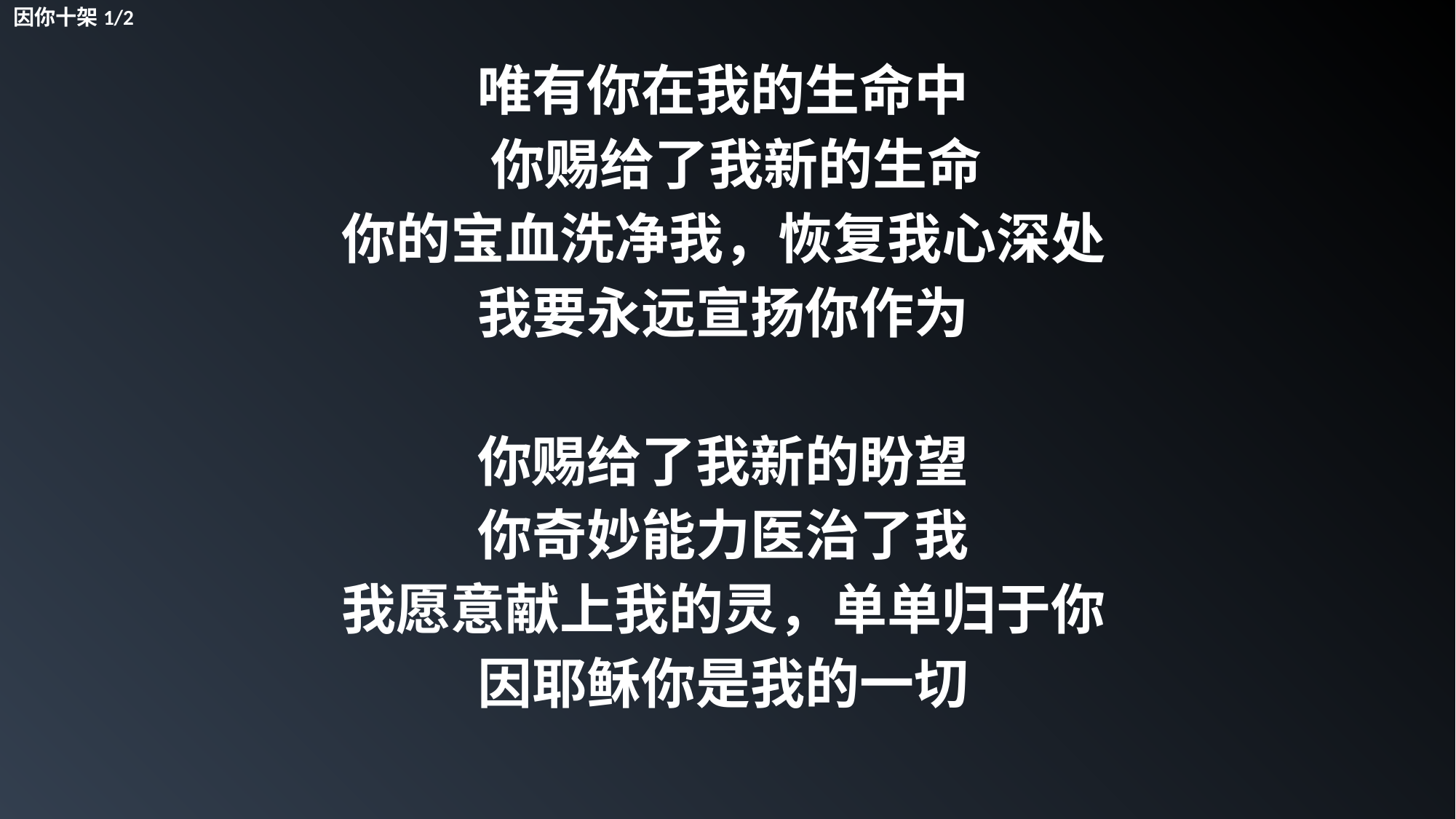

因你十架1/2
唯有你在我的生命中
 你赐给了我新的生命
你的宝血洗净我，恢复我心深处
我要永远宣扬你作为

你赐给了我新的盼望
你奇妙能力医治了我
我愿意献上我的灵，单单归于你
因耶稣你是我的一切